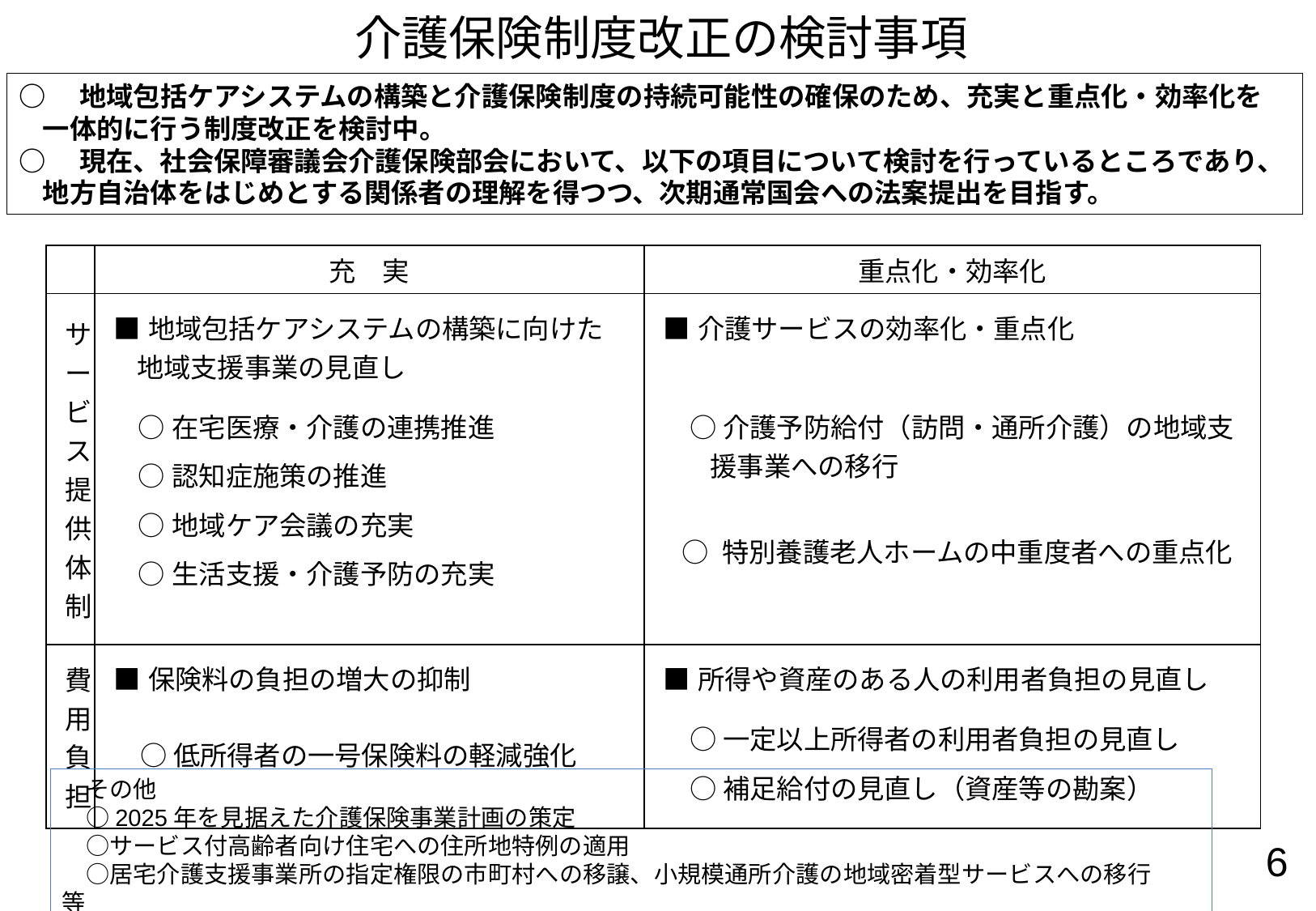

介護保険制度改正の検討事項
○　地域包括ケアシステムの構築と介護保険制度の持続可能性の確保のため、充実と重点化・効率化を　一体的に行う制度改正を検討中。
○　現在、社会保障審議会介護保険部会において、以下の項目について検討を行っているところであり、地方自治体をはじめとする関係者の理解を得つつ、次期通常国会への法案提出を目指す。
|  | 充　実 | 重点化・効率化 |
| --- | --- | --- |
| サービス提供体制 | ■地域包括ケアシステムの構築に向けた地域支援事業の見直し ○在宅医療・介護の連携推進 ○認知症施策の推進 ○地域ケア会議の充実 ○生活支援・介護予防の充実 | ■介護サービスの効率化・重点化 　 　○ 介護予防給付（訪問・通所介護）の地域支援事業への移行 ○ 特別養護老人ホームの中重度者への重点化 |
| 費用負担 | ■保険料の負担の増大の抑制 　○ 低所得者の一号保険料の軽減強化 | ■所得や資産のある人の利用者負担の見直し 　○ 一定以上所得者の利用者負担の見直し 　○ 補足給付の見直し（資産等の勘案） |
　その他
　○2025年を見据えた介護保険事業計画の策定
　○サービス付高齢者向け住宅への住所地特例の適用
　○居宅介護支援事業所の指定権限の市町村への移譲、小規模通所介護の地域密着型サービスへの移行　　等
6